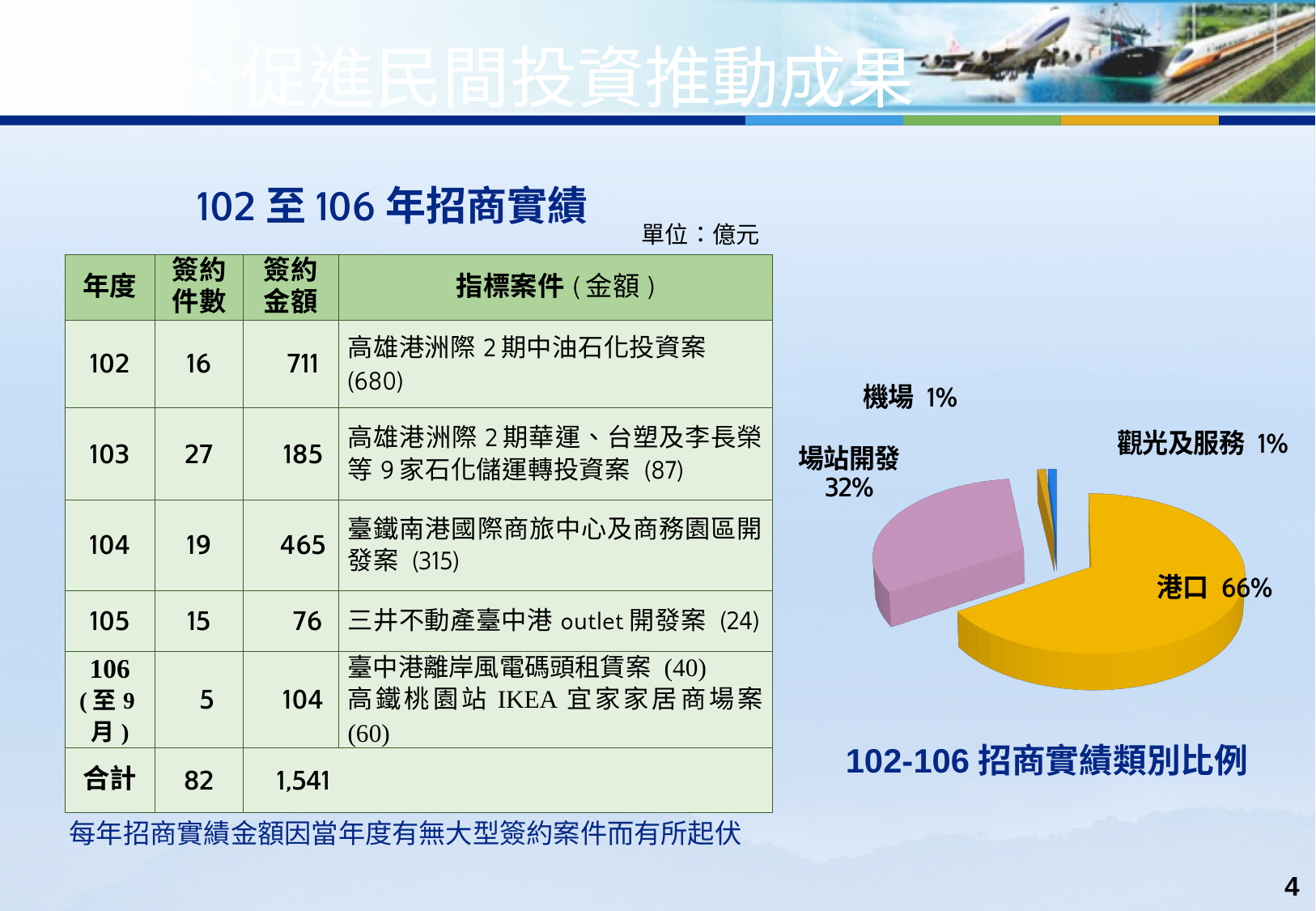

壹、促進民間投資推動成果
102至106年招商實績
單位：億元
| 年度 | 簽約 件數 | 簽約 金額 | 指標案件(金額) |
| --- | --- | --- | --- |
| 102 | 16 | 711 | 高雄港洲際2期中油石化投資案 (680) |
| 103 | 27 | 185 | 高雄港洲際2期華運、台塑及李長榮等9家石化儲運轉投資案 (87) |
| 104 | 19 | 465 | 臺鐵南港國際商旅中心及商務園區開發案 (315) |
| 105 | 15 | 76 | 三井不動產臺中港outlet開發案 (24) |
| 106 (至9月) | 5 | 104 | 臺中港離岸風電碼頭租賃案 (40) 高鐵桃園站IKEA宜家家居商場案 (60) |
| 合計 | 82 | 1,541 |  |

[unsupported chart]

102-106招商實績類別比例
每年招商實績金額因當年度有無大型簽約案件而有所起伏
4